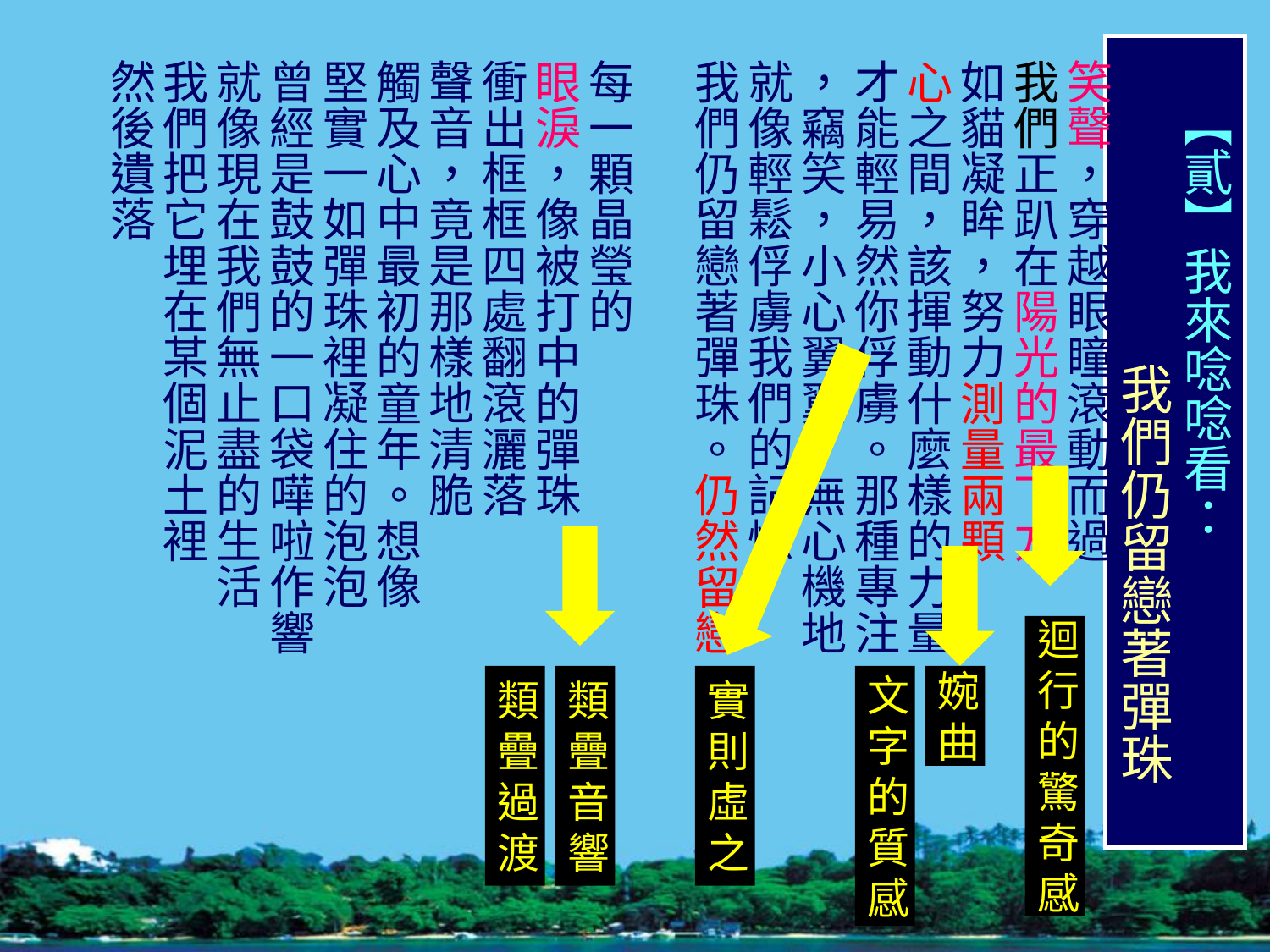

# 【貳】我來唸唸看： 我們仍留戀著彈珠
每一顆晶瑩的
笑聲，穿越眼瞳滾動而過
我們正趴在陽光的最下方
如貓凝眸，努力測量兩顆
心之間，該揮動什麼樣的力量
才能輕易然你俘虜。那種專注
，竊笑，小心翼翼，無心機地
就像輕鬆俘虜我們的記憶
我們仍留戀著彈珠。仍然留戀

每一顆晶瑩的
眼淚，像被打中的彈珠
衝出框框四處翻滾灑落
聲音，竟是那樣地清脆
觸及心中最初的童年。想像
堅實一如彈珠裡凝住的泡泡
曾經是鼓鼓的一口袋嘩啦作響
就像現在我們無止盡的生活
我們把它埋在某個泥土裡
然後遺落

迴行的驚奇感
類疊過渡
類疊音響
實則虛之
文字的質感
婉曲